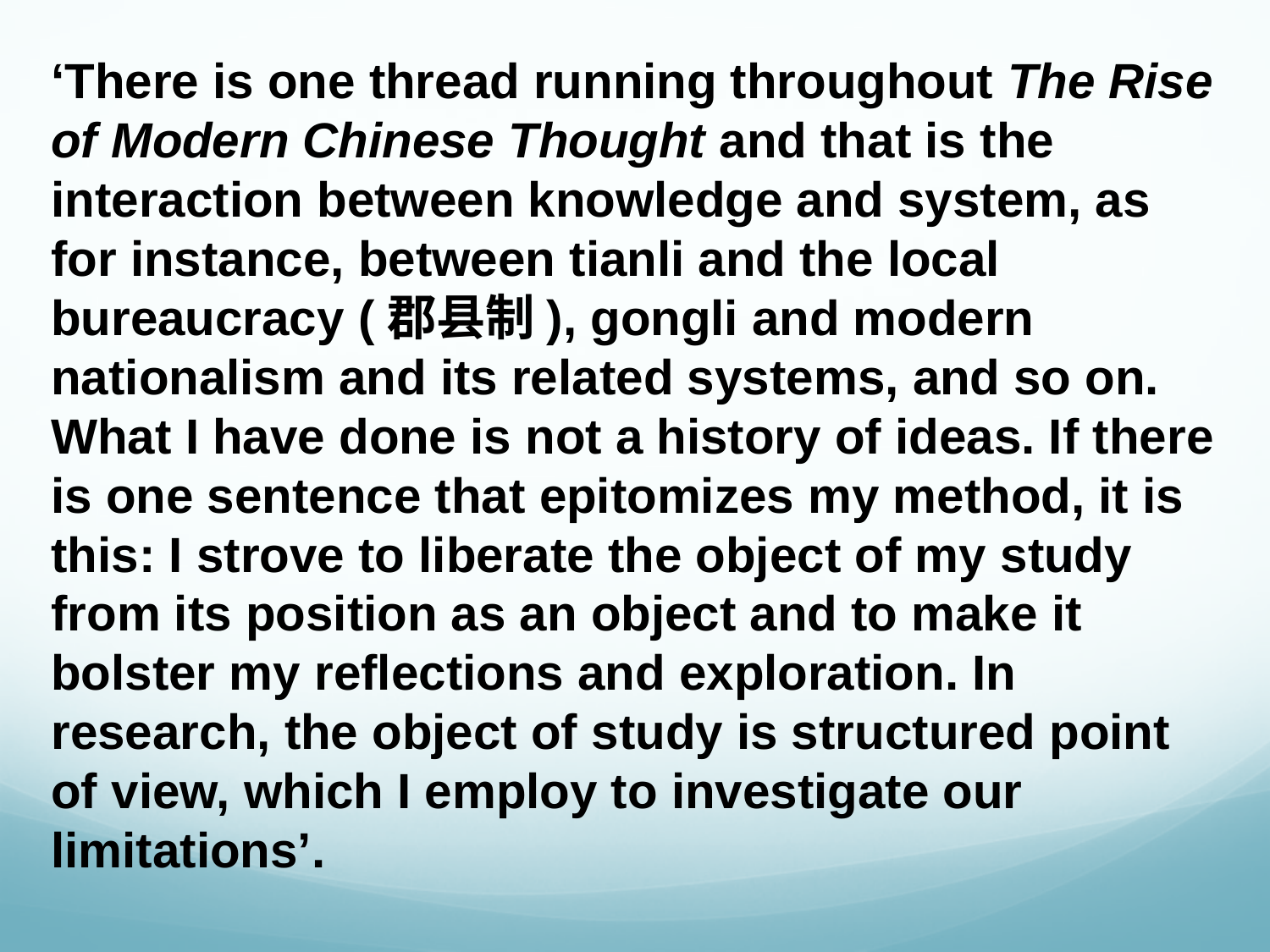

‘There is one thread running throughout The Rise of Modern Chinese Thought and that is the interaction between knowledge and system, as for instance, between tianli and the local bureaucracy (郡县制), gongli and modern nationalism and its related systems, and so on. What I have done is not a history of ideas. If there is one sentence that epitomizes my method, it is this: I strove to liberate the object of my study from its position as an object and to make it bolster my reflections and exploration. In research, the object of study is structured point of view, which I employ to investigate our limitations’.